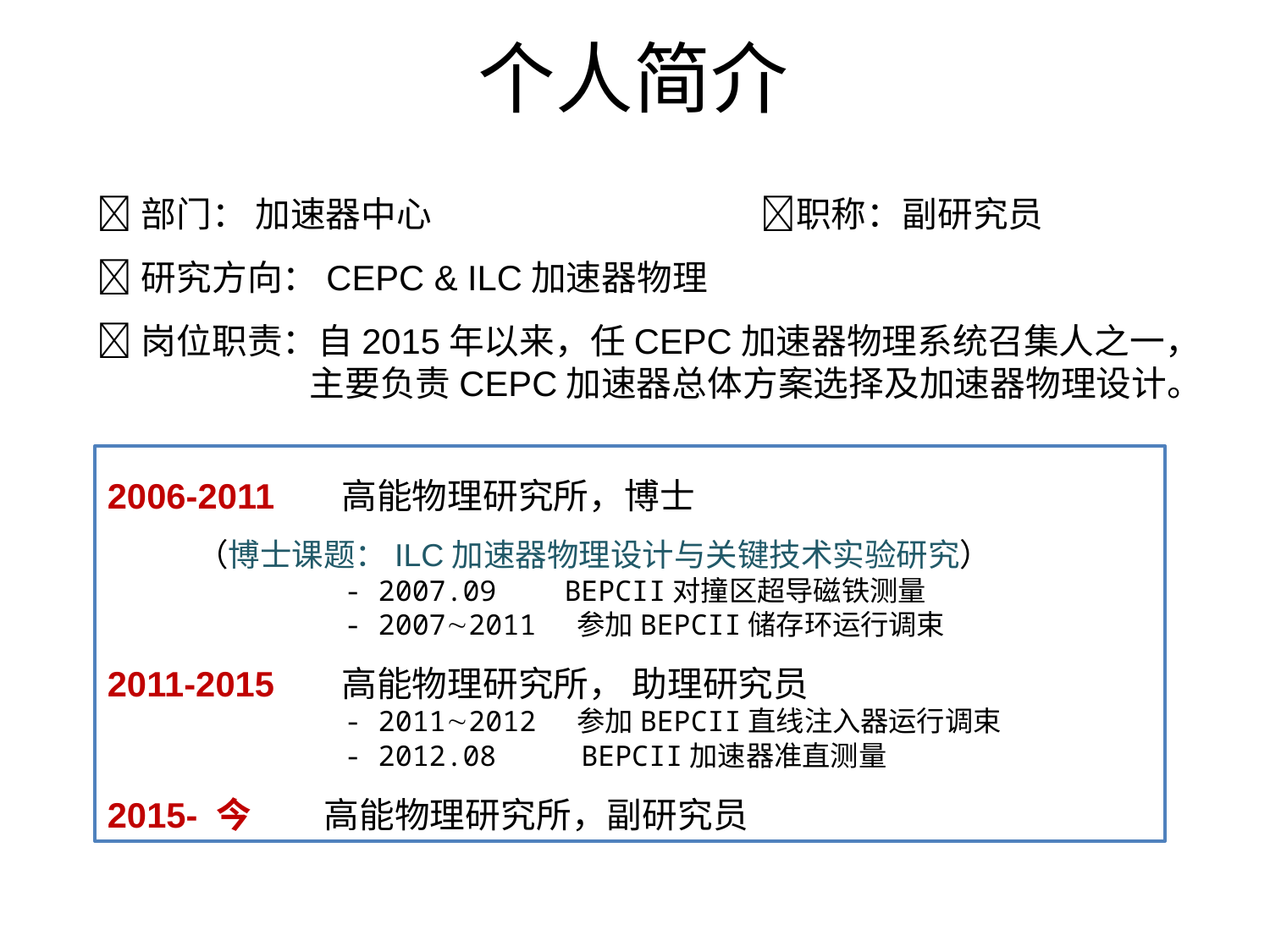

# 个人简介
♦部门： 加速器中心                                          ♦职称：副研究员
♦研究方向：CEPC & ILC加速器物理
♦岗位职责：自2015年以来，任CEPC加速器物理系统召集人之一，主要负责CEPC加速器总体方案选择及加速器物理设计。
2006-2011      高能物理研究所，博士
             （博士课题：ILC加速器物理设计与关键技术实验研究）
              - 2007.09    BEPCII对撞区超导磁铁测量
              - 2007∼2011  参加BEPCII储存环运行调束
2011-2015      高能物理研究所， 助理研究员
              - 2011∼2012  参加BEPCII直线注入器运行调束
              - 2012.08     BEPCII加速器准直测量
2015- 今         高能物理研究所，副研究员